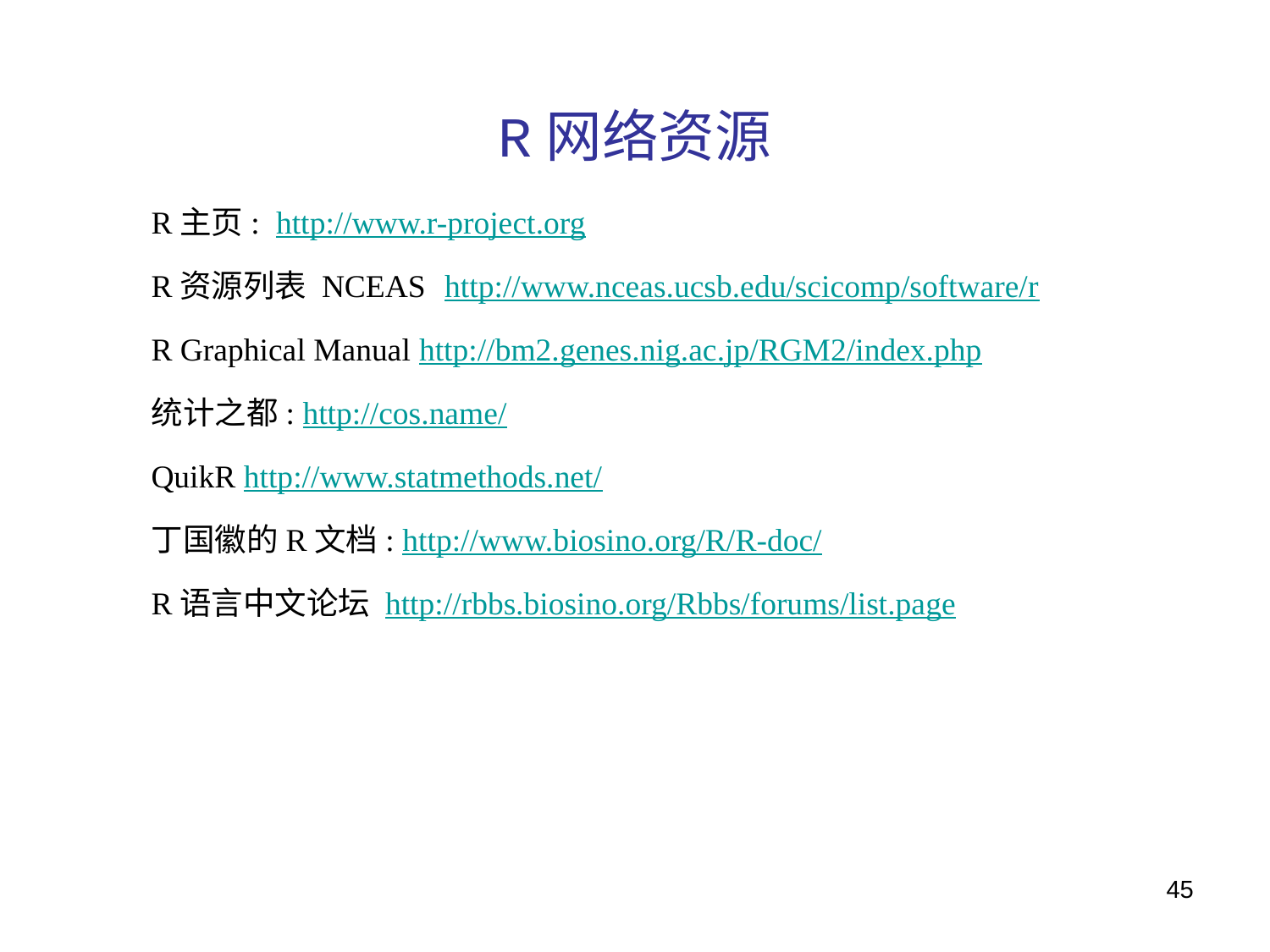

# R网络资源
R主页:  http://www.r-project.org
R资源列表 NCEAS http://www.nceas.ucsb.edu/scicomp/software/r
R Graphical Manual http://bm2.genes.nig.ac.jp/RGM2/index.php
统计之都: http://cos.name/
QuikR http://www.statmethods.net/
丁国徽的R文档: http://www.biosino.org/R/R-doc/
R语言中文论坛 http://rbbs.biosino.org/Rbbs/forums/list.page
45